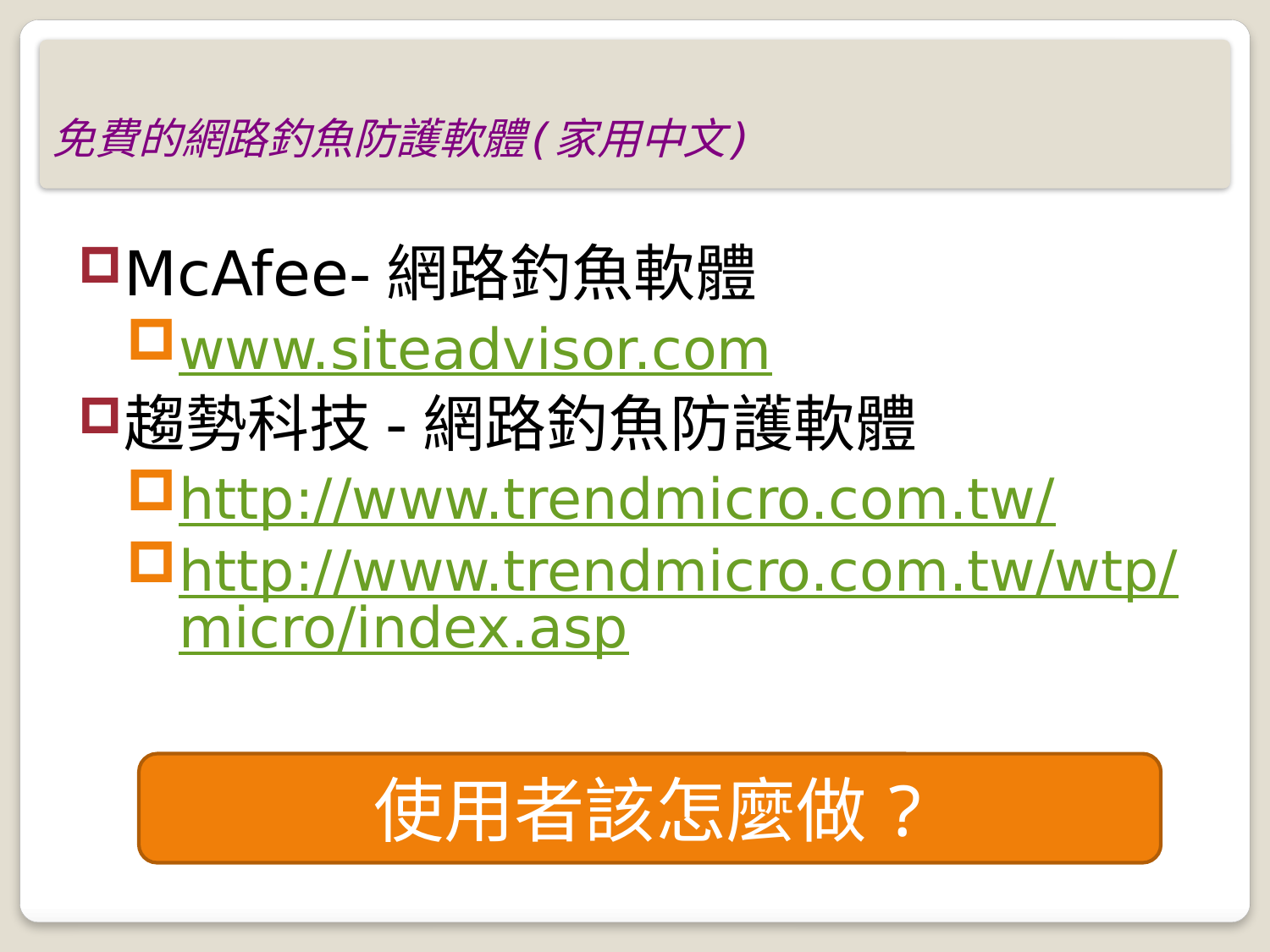

# 免費的網路釣魚防護軟體(家用中文)

McAfee-網路釣魚軟體
www.siteadvisor.com
趨勢科技-網路釣魚防護軟體
http://www.trendmicro.com.tw/
http://www.trendmicro.com.tw/wtp/micro/index.asp
使用者該怎麼做?